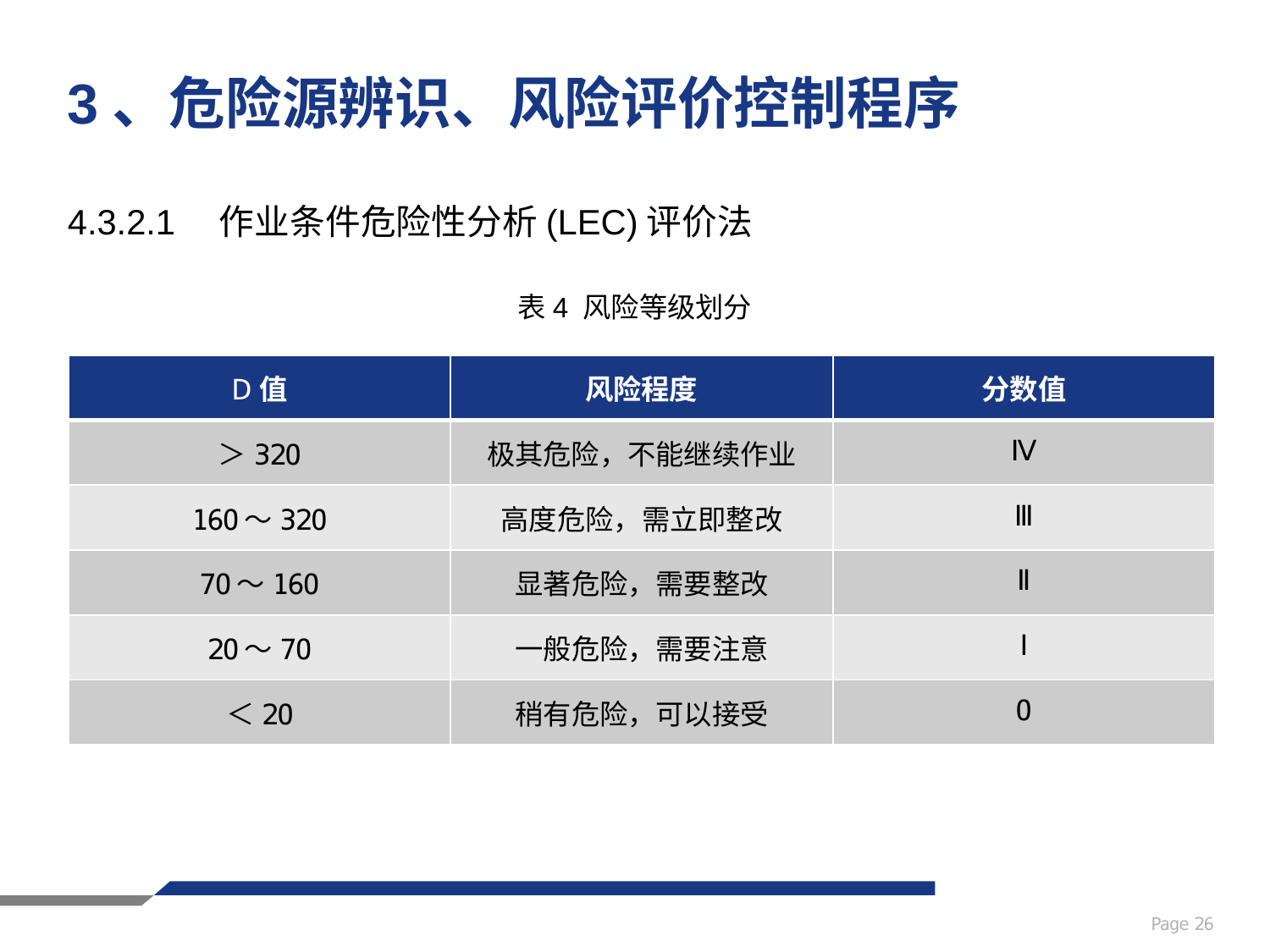

# 3、危险源辨识、风险评价控制程序
4.3.2.1　作业条件危险性分析(LEC)评价法
表4 风险等级划分

| D值 | 风险程度 | 分数值 |
| --- | --- | --- |
| ＞320 | 极其危险，不能继续作业 | Ⅳ |
| 160～320 | 高度危险，需立即整改 | Ⅲ |
| 70～160 | 显著危险，需要整改 | Ⅱ |
| 20～70 | 一般危险，需要注意 | Ⅰ |
| ＜20 | 稍有危险，可以接受 | 0 |
Page 26